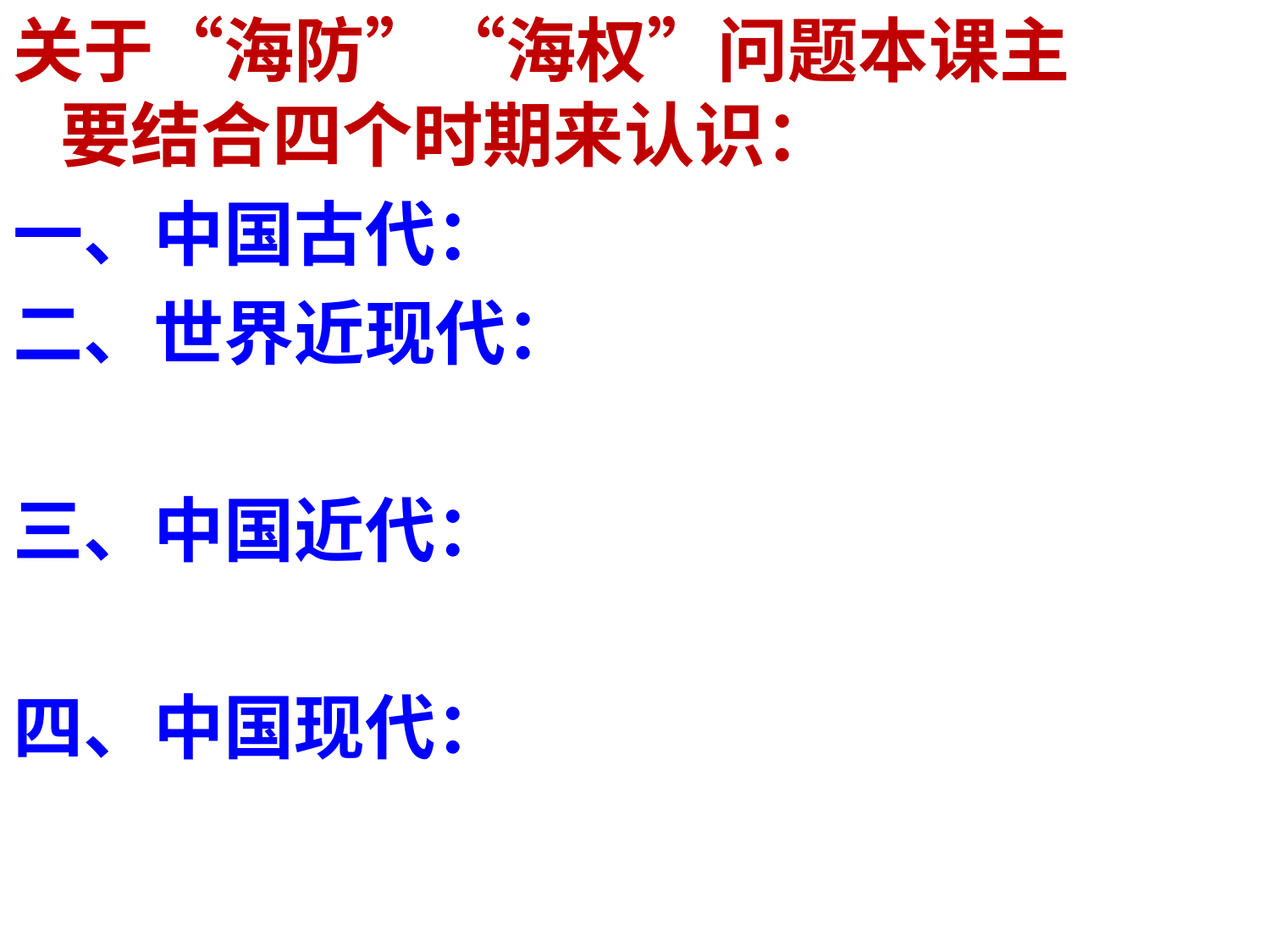

关于“海防”“海权”问题本课主要结合四个时期来认识：
一、中国古代：
二、世界近现代：

三、中国近代：

四、中国现代：